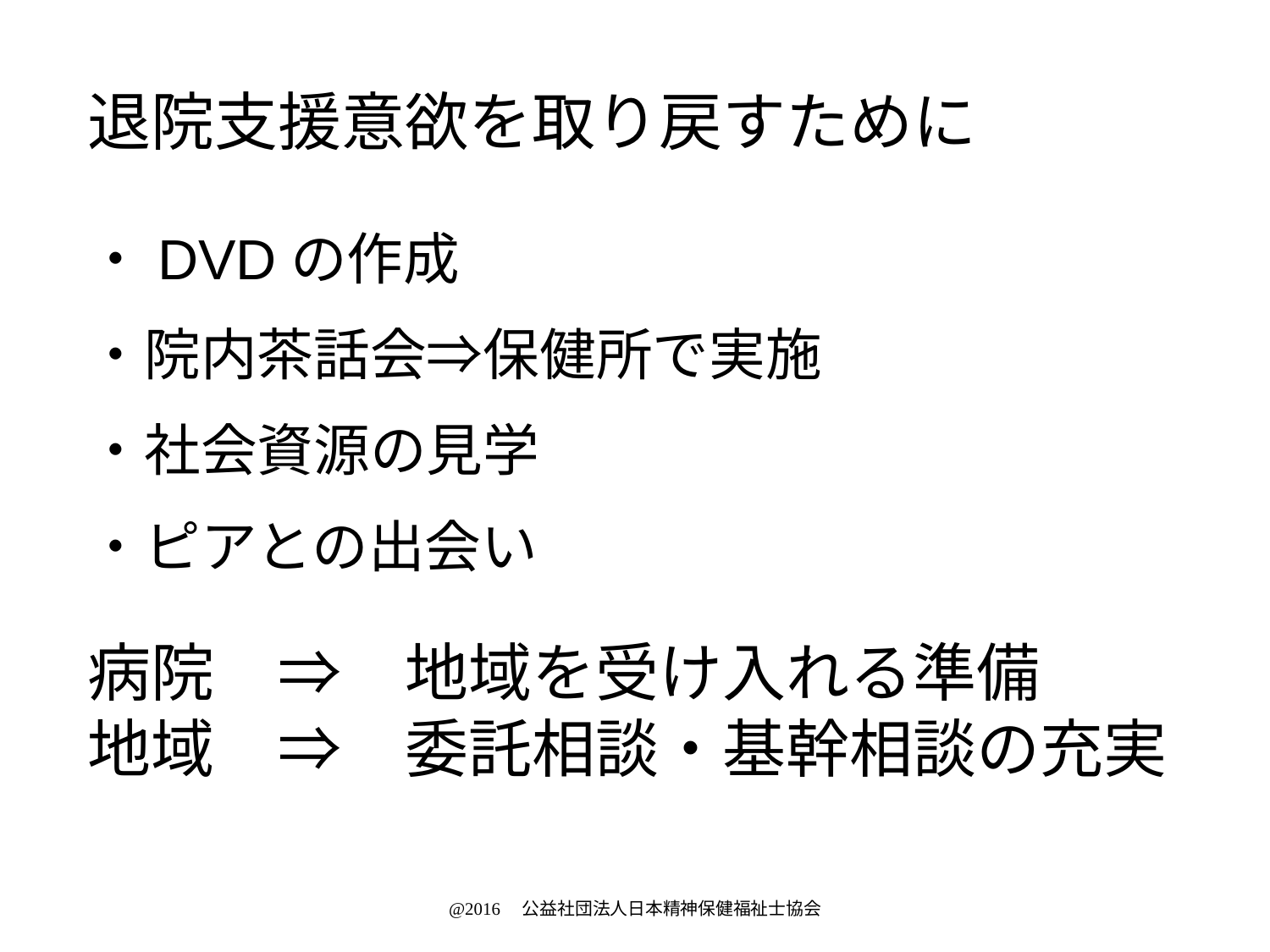

# 退院支援意欲を取り戻すために
・DVDの作成
・院内茶話会⇒保健所で実施
・社会資源の見学
・ピアとの出会い
病院　⇒　地域を受け入れる準備
地域　⇒　委託相談・基幹相談の充実
@2016　公益社団法人日本精神保健福祉士協会